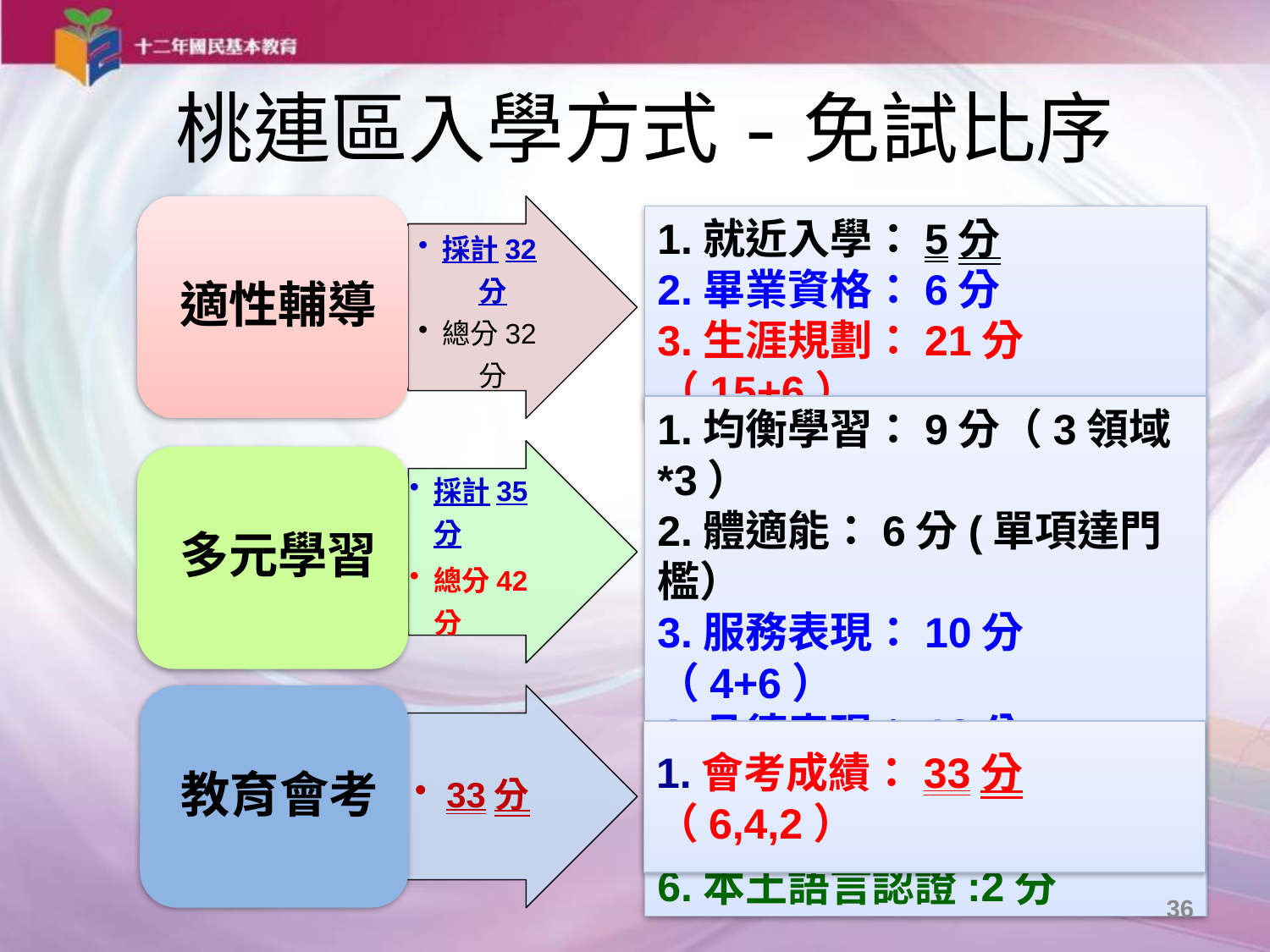

# 桃連區入學方式-免試比序
採計32分
總分32分
適性輔導
採計35分
總分42分
多元學習
33分
教育會考
1.就近入學：5分
2.畢業資格：6分
3.生涯規劃：21分（15+6）
1.均衡學習：9分（3領域*3）
2.體適能：6分(單項達門檻）
3.服務表現：10分（4+6）
4.品德表現：10分（6+6）
5.才藝表現：5分
6.本土語言認證:2分
1.會考成績：33分（6,4,2）
36